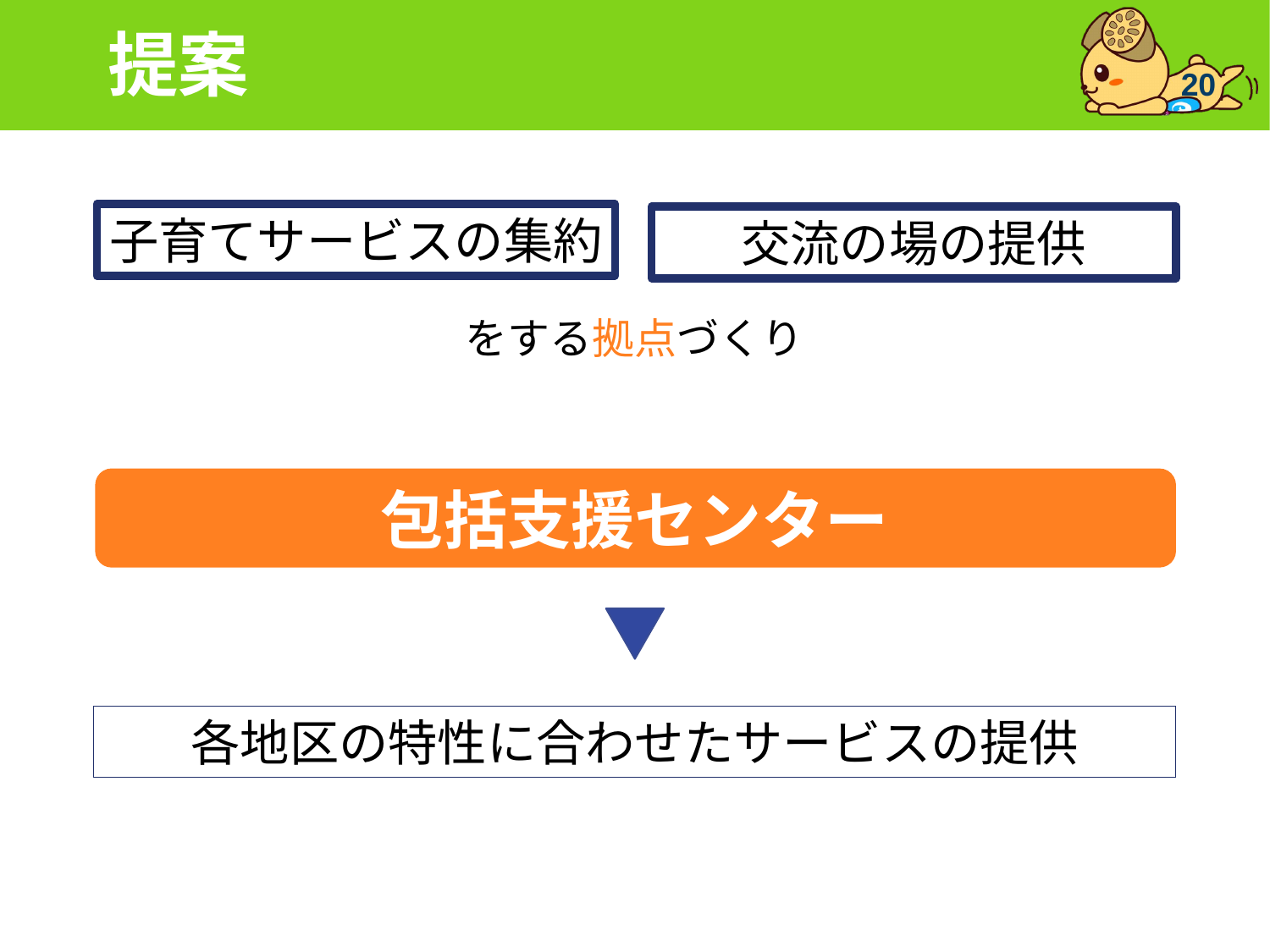

# 提案
20
子育てサービスの集約
交流の場の提供
をする拠点づくり

包括支援センター

各地区の特性に合わせたサービスの提供